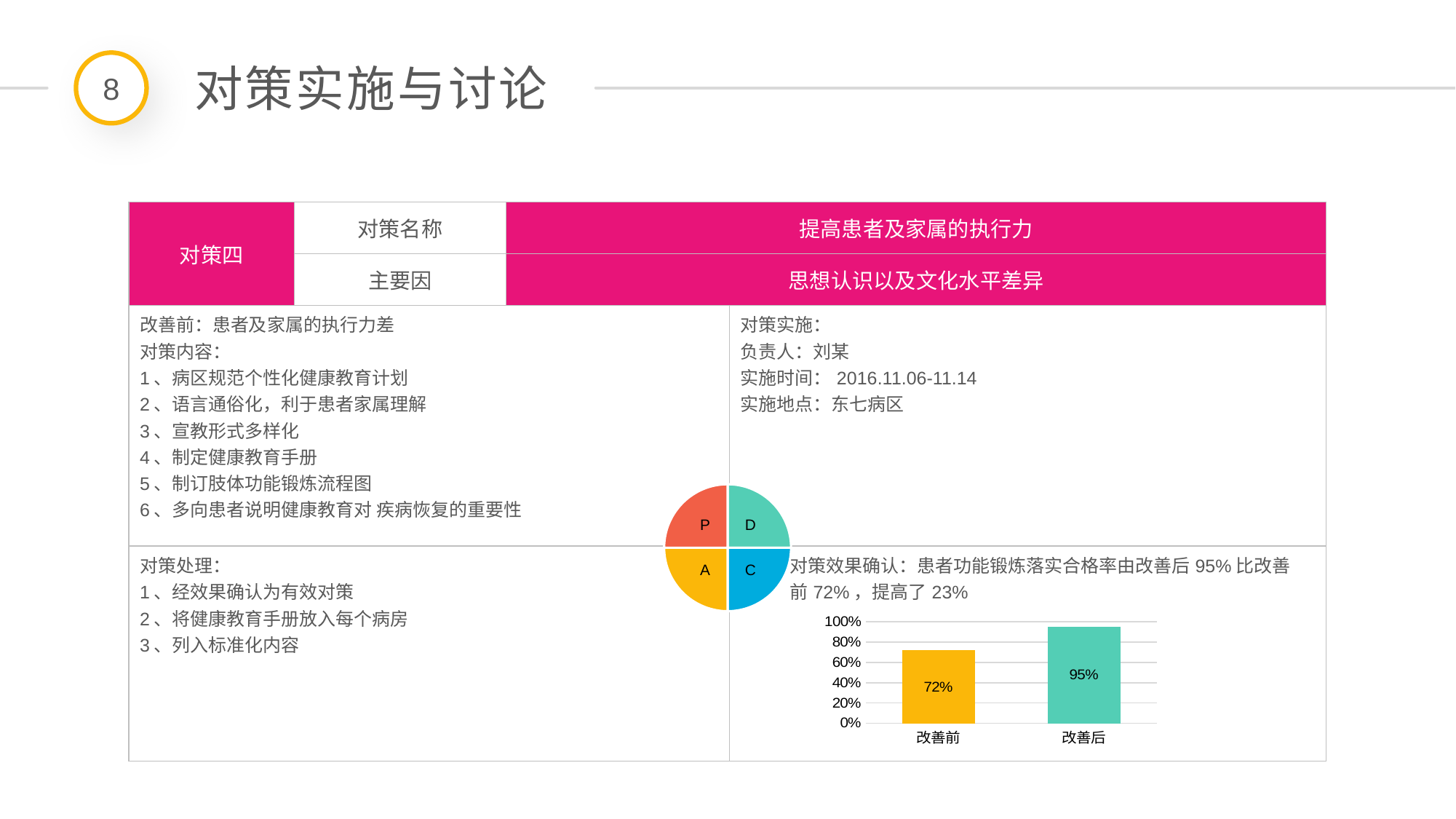

8
对策实施与讨论
| 对策四 | 对策名称 | 提高患者及家属的执行力 |  |
| --- | --- | --- | --- |
|  | 主要因 | 思想认识以及文化水平差异 |  |
| 改善前：患者及家属的执行力差 对策内容： 1、病区规范个性化健康教育计划 2、语言通俗化，利于患者家属理解 3、宣教形式多样化 4、制定健康教育手册 5、制订肢体功能锻炼流程图 6、多向患者说明健康教育对 疾病恢复的重要性 |  |  | 对策实施： 负责人：刘某 实施时间：2016.11.06-11.14 实施地点：东七病区 |
| 对策处理： 1、经效果确认为有效对策 2、将健康教育手册放入每个病房 3、列入标准化内容 |  |  | 对策效果确认：患者功能锻炼落实合格率由改善后95%比改善 前72%，提高了23% |

### Chart

| Category |  |
|---|---|

### Chart

| Category |  |
|---|---|
| 改善前 | 0.7200000000000001 |
| 改善后 | 0.9500000000000001 |
延时符